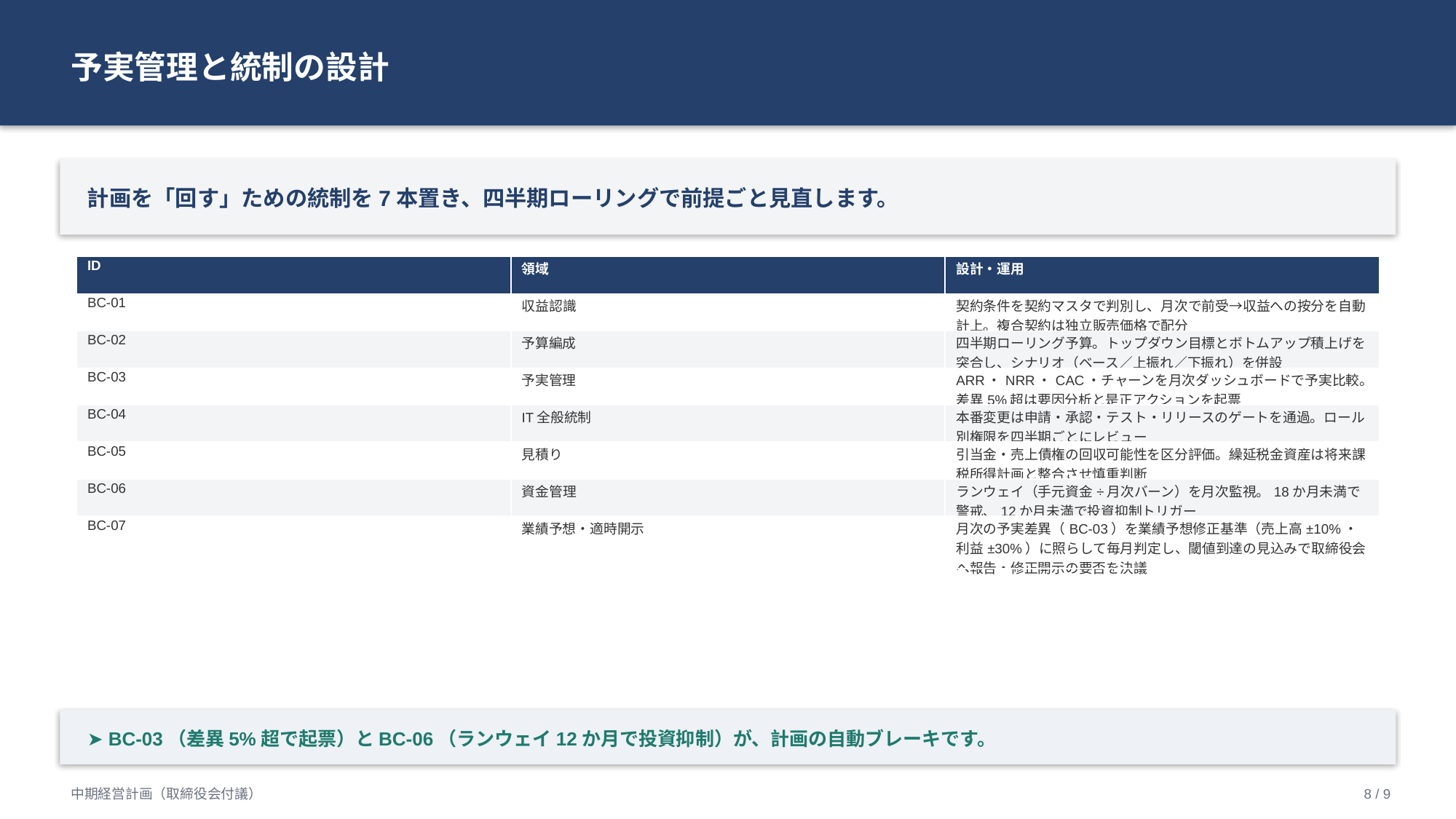

予実管理と統制の設計

計画を「回す」ための統制を7本置き、四半期ローリングで前提ごと見直します。
| ID | 領域 | 設計・運用 |
| --- | --- | --- |
| BC-01 | 収益認識 | 契約条件を契約マスタで判別し、月次で前受→収益への按分を自動計上。複合契約は独立販売価格で配分 |
| BC-02 | 予算編成 | 四半期ローリング予算。トップダウン目標とボトムアップ積上げを突合し、シナリオ（ベース／上振れ／下振れ）を併設 |
| BC-03 | 予実管理 | ARR・NRR・CAC・チャーンを月次ダッシュボードで予実比較。差異5%超は要因分析と是正アクションを起票 |
| BC-04 | IT全般統制 | 本番変更は申請・承認・テスト・リリースのゲートを通過。ロール別権限を四半期ごとにレビュー |
| BC-05 | 見積り | 引当金・売上債権の回収可能性を区分評価。繰延税金資産は将来課税所得計画と整合させ慎重判断 |
| BC-06 | 資金管理 | ランウェイ（手元資金÷月次バーン）を月次監視。18か月未満で警戒、12か月未満で投資抑制トリガー |
| BC-07 | 業績予想・適時開示 | 月次の予実差異（BC-03）を業績予想修正基準（売上高±10%・利益±30%）に照らして毎月判定し、閾値到達の見込みで取締役会へ報告・修正開示の要否を決議 |

➤ BC-03（差異5%超で起票）とBC-06（ランウェイ12か月で投資抑制）が、計画の自動ブレーキです。
中期経営計画（取締役会付議）
8 / 9